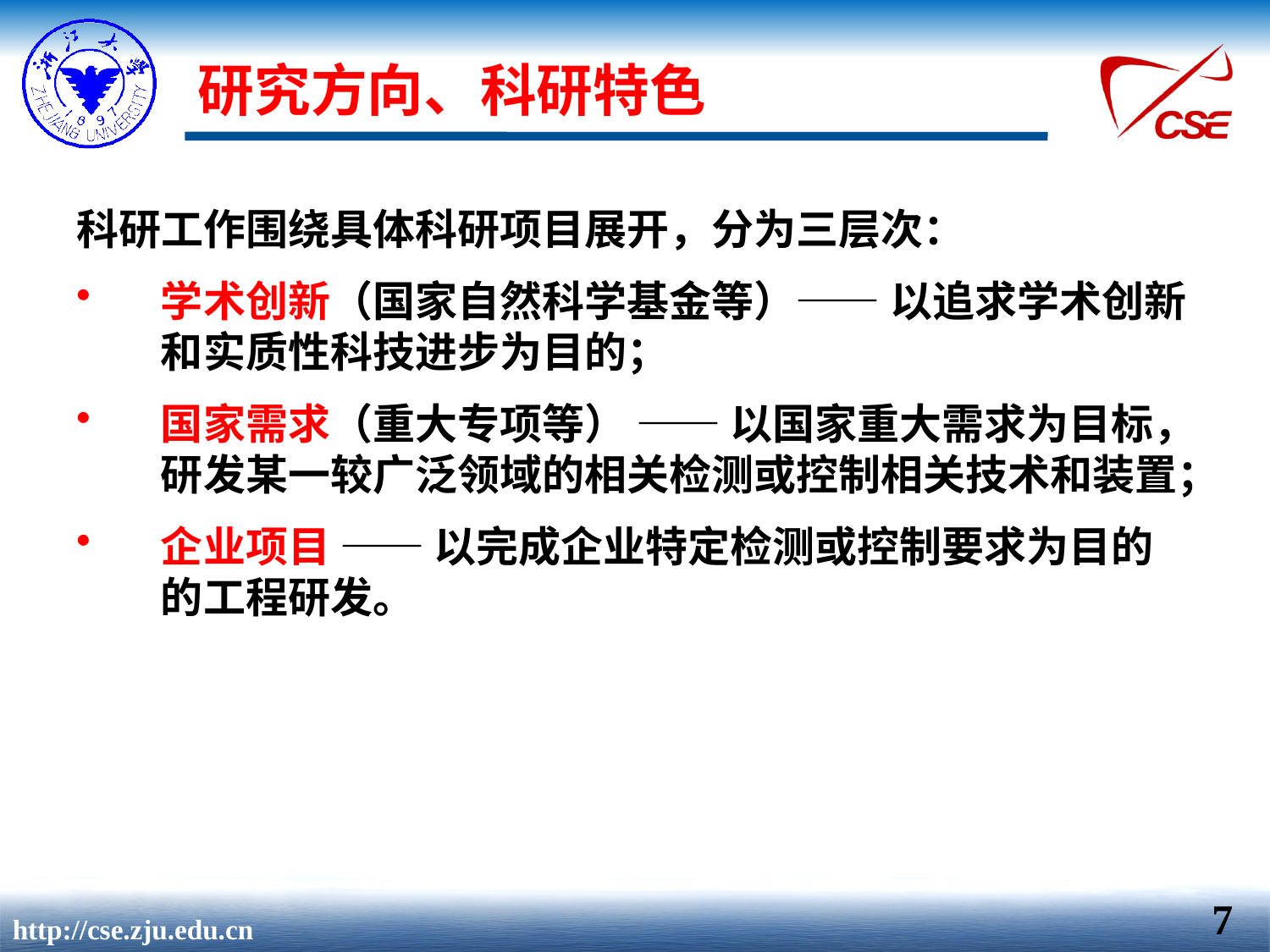

# 研究方向、科研特色
科研工作围绕具体科研项目展开，分为三层次：
学术创新（国家自然科学基金等）—— 以追求学术创新和实质性科技进步为目的；
国家需求（重大专项等） —— 以国家重大需求为目标，研发某一较广泛领域的相关检测或控制相关技术和装置；
企业项目 —— 以完成企业特定检测或控制要求为目的的工程研发。